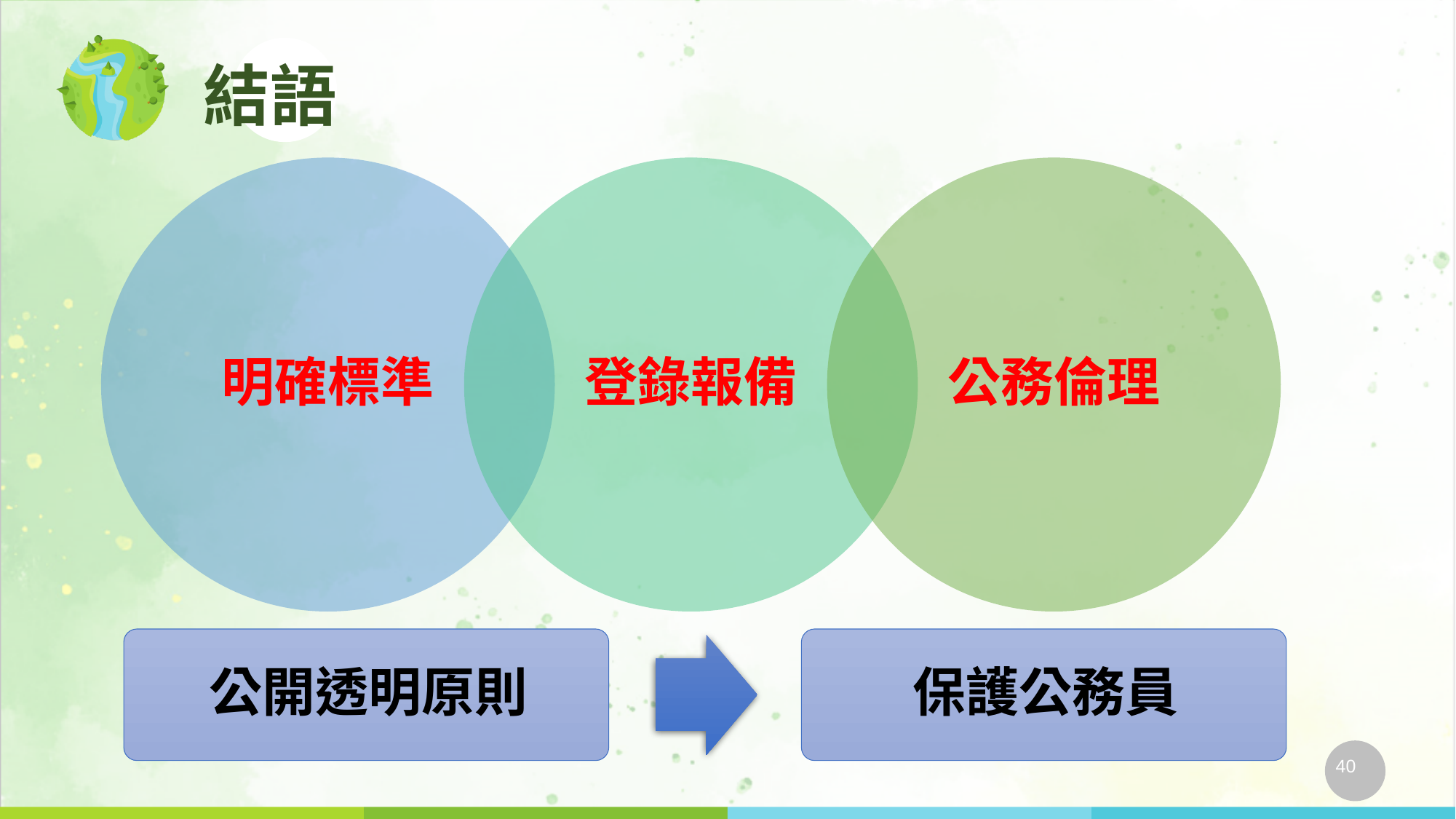

# 結語
明確標準
登錄報備
公務倫理
公開透明原則

保護公務員
40